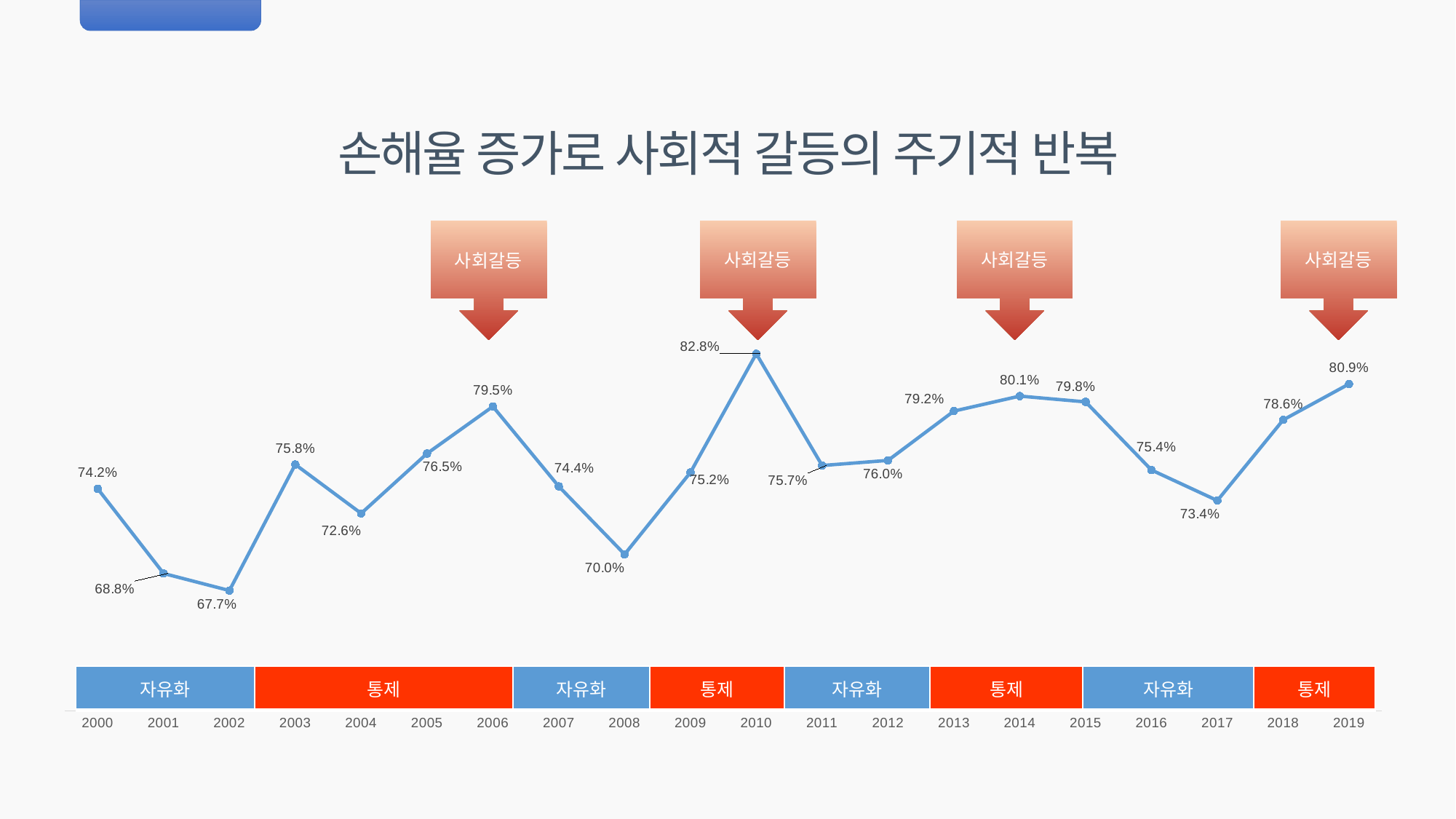

손해율 증가로 사회적 갈등의 주기적 반복

### Chart

| Category | 손해율 |
|---|---|
| 2000 | 0.741985538269228 |
| 2001 | 0.6878313126388403 |
| 2002 | 0.6768975444833158 |
| 2003 | 0.7575275776676544 |
| 2004 | 0.7262058313362065 |
| 2005 | 0.7645155218420818 |
| 2006 | 0.7945890385121349 |
| 2007 | 0.7435023112953346 |
| 2008 | 0.7000911231270013 |
| 2009 | 0.7524817256382379 |
| 2010 | 0.828304104458368 |
| 2011 | 0.7568652961921427 |
| 2012 | 0.7601323736903948 |
| 2013 | 0.7916493294560345 |
| 2014 | 0.8012528172278439 |
| 2015 | 0.7975237248843513 |
| 2016 | 0.753970737898478 |
| 2017 | 0.7344317628439633 |
| 2018 | 0.7860099673859285 |
| 2019 | 0.809 |
사회갈등
사회갈등
사회갈등
| 자유화 | 통제 | 자유화 | 통제 | 자유화 | 통제 | 자유화 | 통제 |
| --- | --- | --- | --- | --- | --- | --- | --- |